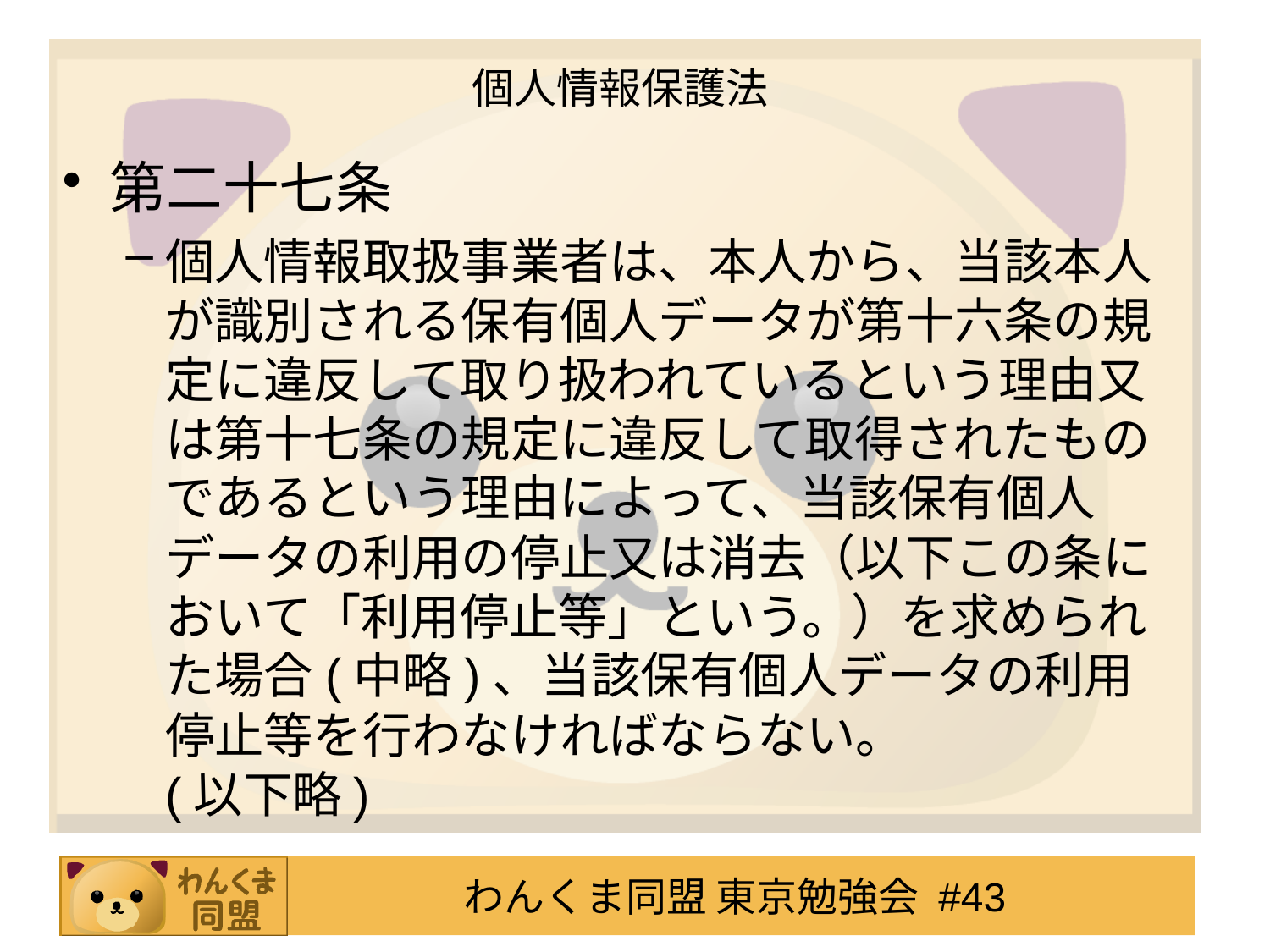

# 個人情報保護法
第二十七条
個人情報取扱事業者は、本人から、当該本人が識別される保有個人データが第十六条の規定に違反して取り扱われているという理由又は第十七条の規定に違反して取得されたものであるという理由によって、当該保有個人データの利用の停止又は消去（以下この条において「利用停止等」という。）を求められた場合(中略)、当該保有個人データの利用停止等を行わなければならない。
(以下略)